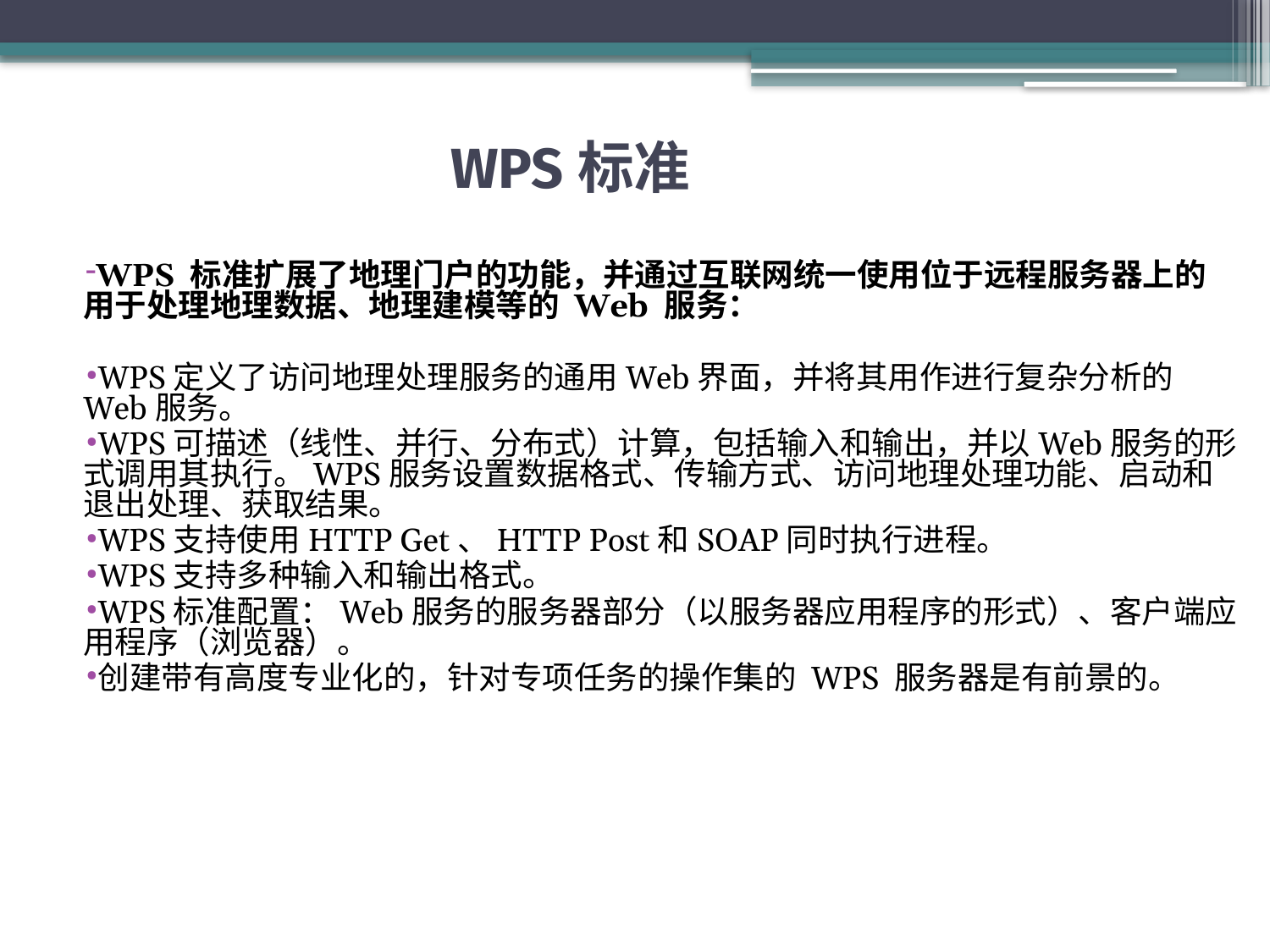

# WPS标准
WPS 标准扩展了地理门户的功能，并通过互联网统一使用位于远程服务器上的用于处理地理数据、地理建模等的 Web 服务：

WPS定义了访问地理处理服务的通用Web界面，并将其用作进行复杂分析的Web服务。
WPS可描述（线性、并行、分布式）计算，包括输入和输出，并以Web服务的形式调用其执行。WPS服务设置数据格式、传输方式、访问地理处理功能、启动和退出处理、获取结果。
WPS支持使用HTTP Get、HTTP Post和SOAP同时执行进程。
WPS支持多种输入和输出格式。
WPS标准配置：Web服务的服务器部分（以服务器应用程序的形式）、客户端应用程序（浏览器）。
创建带有高度专业化的，针对专项任务的操作集的 WPS 服务器是有前景的。